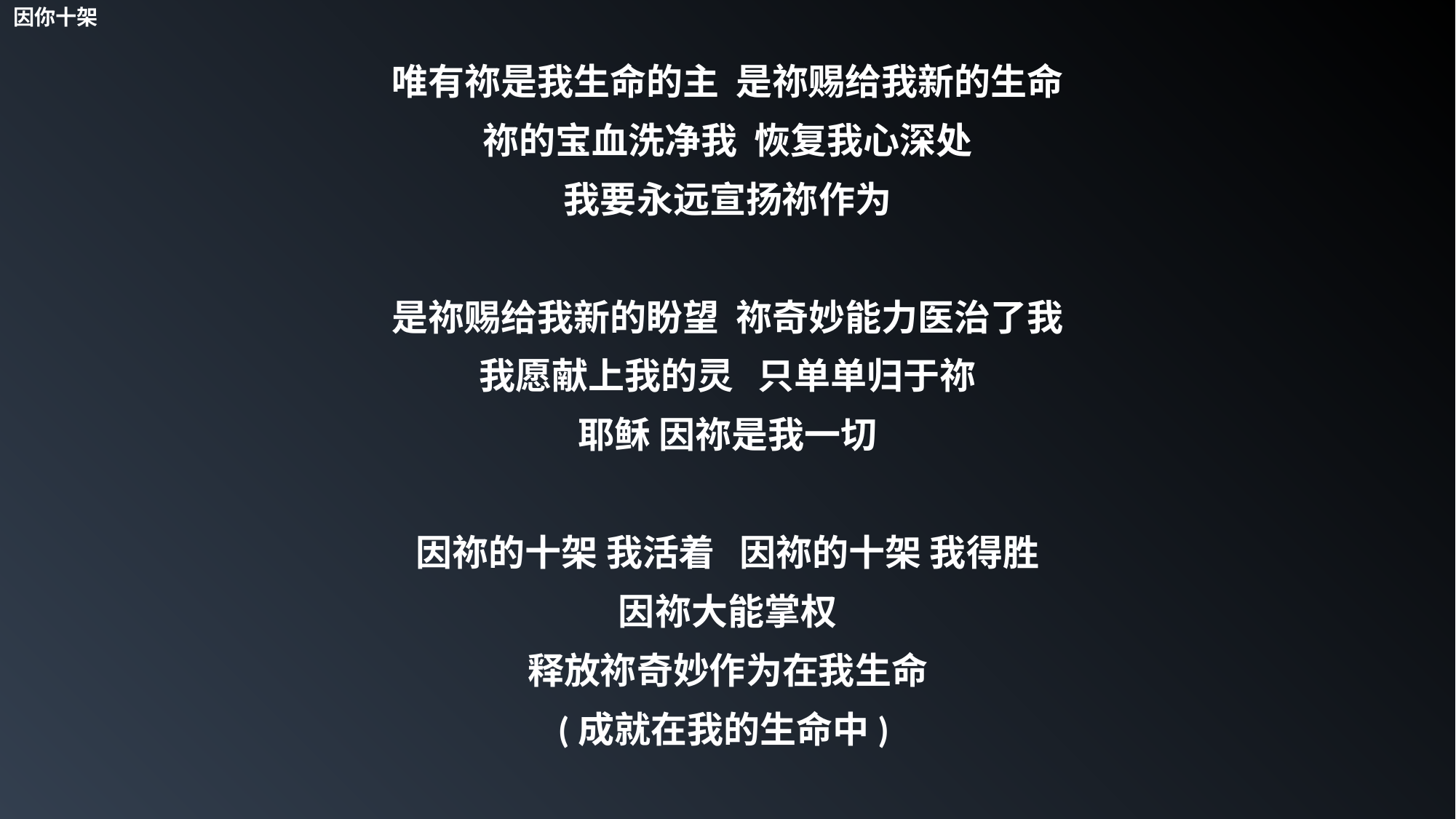

因你十架
唯有祢是我生命的主  是祢赐给我新的生命
祢的宝血洗净我  恢复我心深处
我要永远宣扬祢作为

是祢赐给我新的盼望  祢奇妙能力医治了我
我愿献上我的灵   只单单归于祢
耶稣 因祢是我一切

因祢的十架 我活着   因祢的十架 我得胜
因祢大能掌权
释放祢奇妙作为在我生命
(成就在我的生命中)